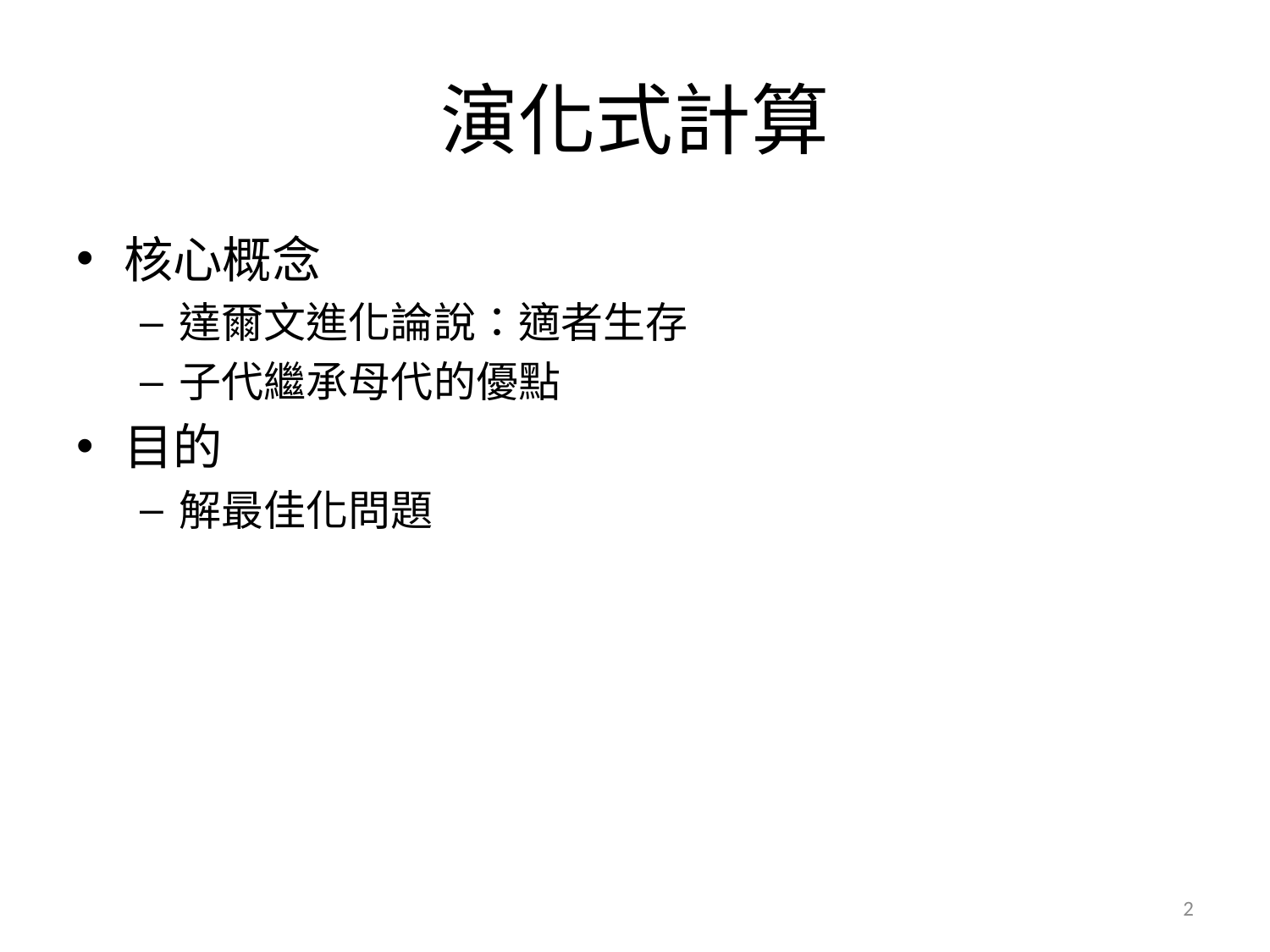

# 演化式計算
核心概念
達爾文進化論說：適者生存
子代繼承母代的優點
目的
解最佳化問題

2